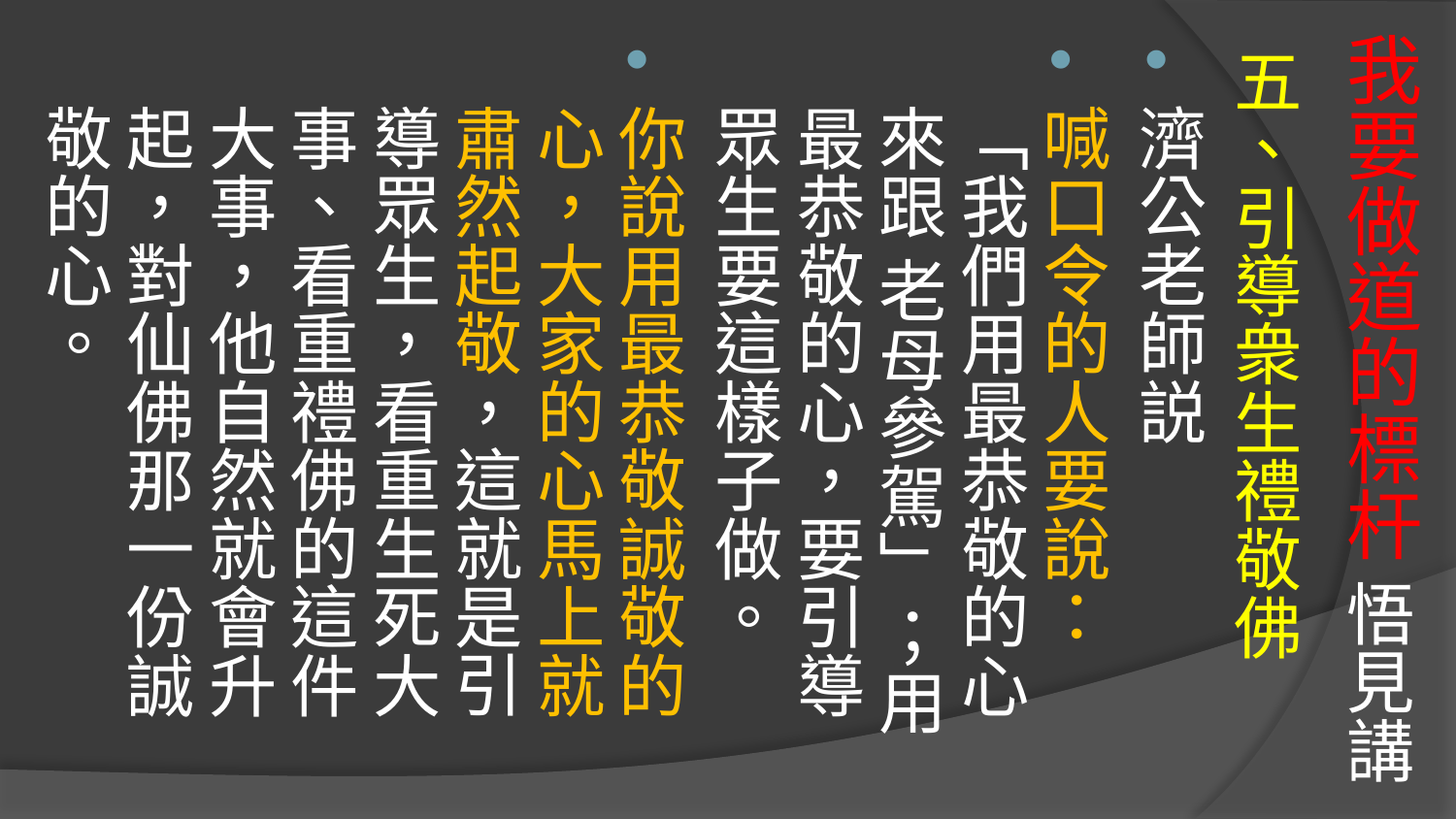

# 我要做道的標杆 悟見講
五、引導衆生禮敬佛
濟公老師説
喊口令的人要說：「我們用最恭敬的心來跟 老母參駕」；用最恭敬的心，要引導眾生要這樣子做。
你說用最恭敬誠敬的心，大家的心馬上就肅然起敬，這就是引導眾生，看重生死大事、看重禮佛的這件大事，他自然就會升起，對仙佛那一份誠敬的心。